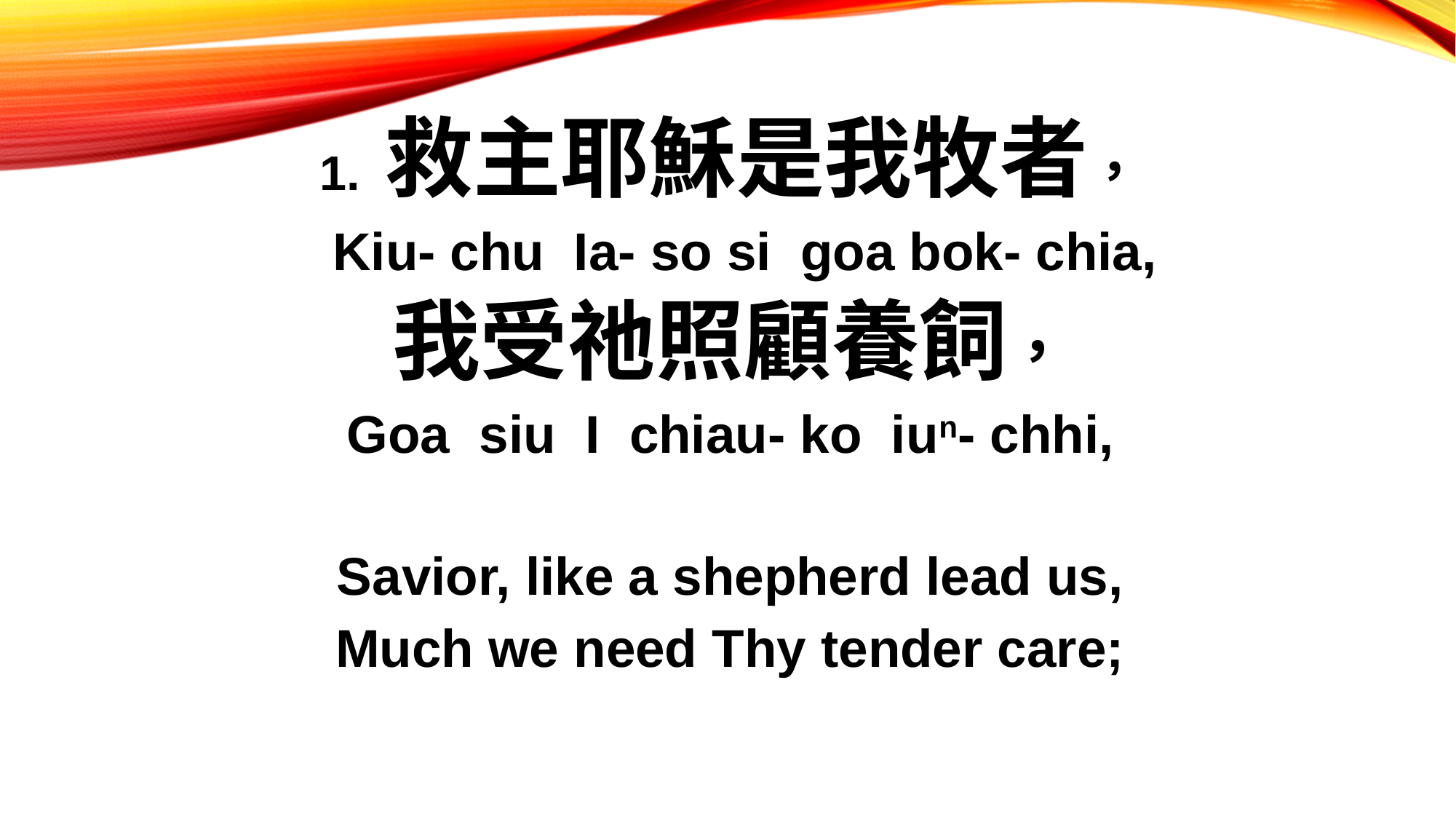

1. 救主耶穌是我牧者，
  Kiu- chu  Ia- so si  goa bok- chia,
我受祂照顧養飼，
Goa  siu  I  chiau- ko  iun- chhi,

Savior, like a shepherd lead us,
Much we need Thy tender care;